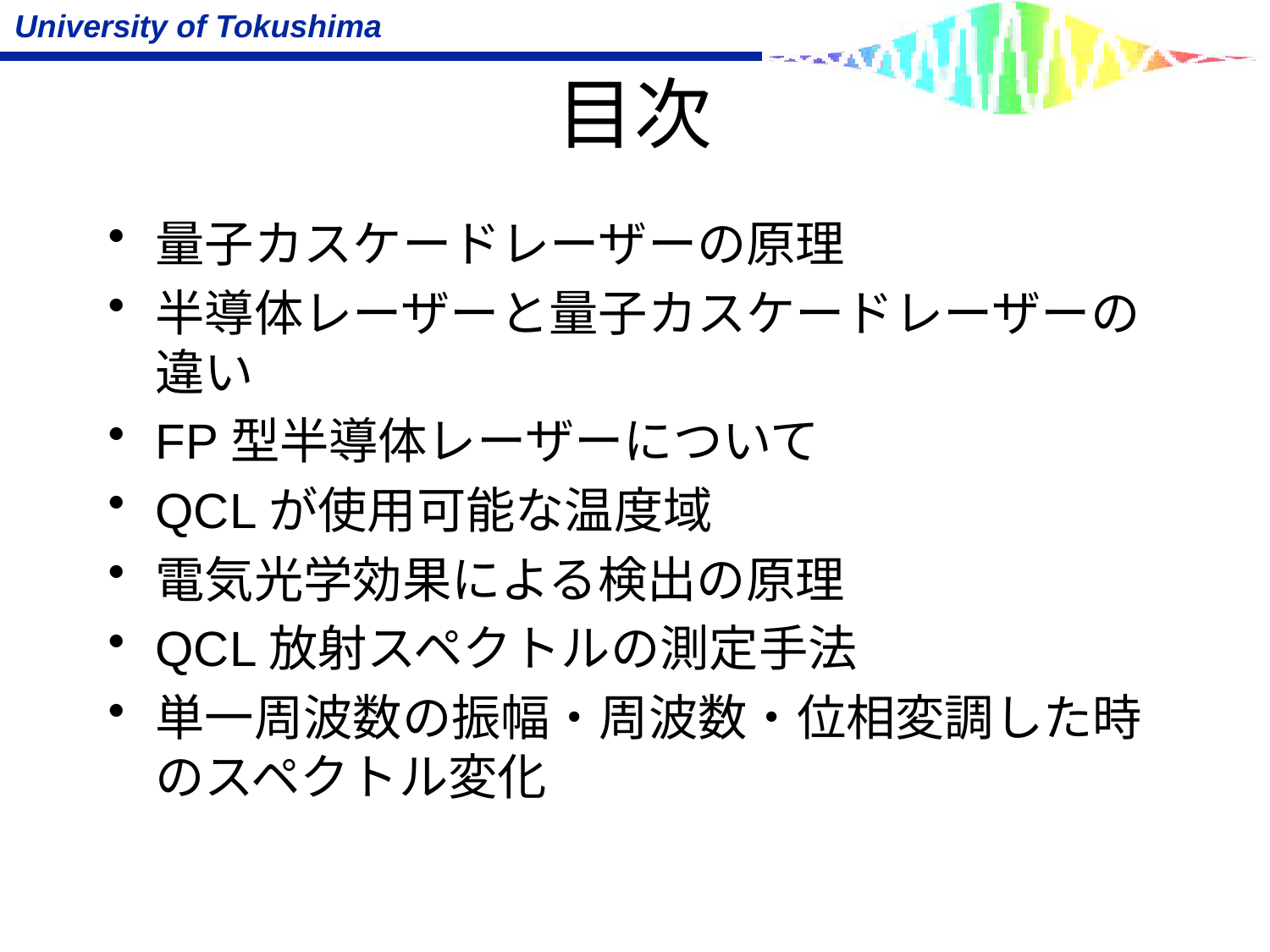

# 目次
量子カスケードレーザーの原理
半導体レーザーと量子カスケードレーザーの違い
FP型半導体レーザーについて
QCLが使用可能な温度域
電気光学効果による検出の原理
QCL放射スペクトルの測定手法
単一周波数の振幅・周波数・位相変調した時のスペクトル変化